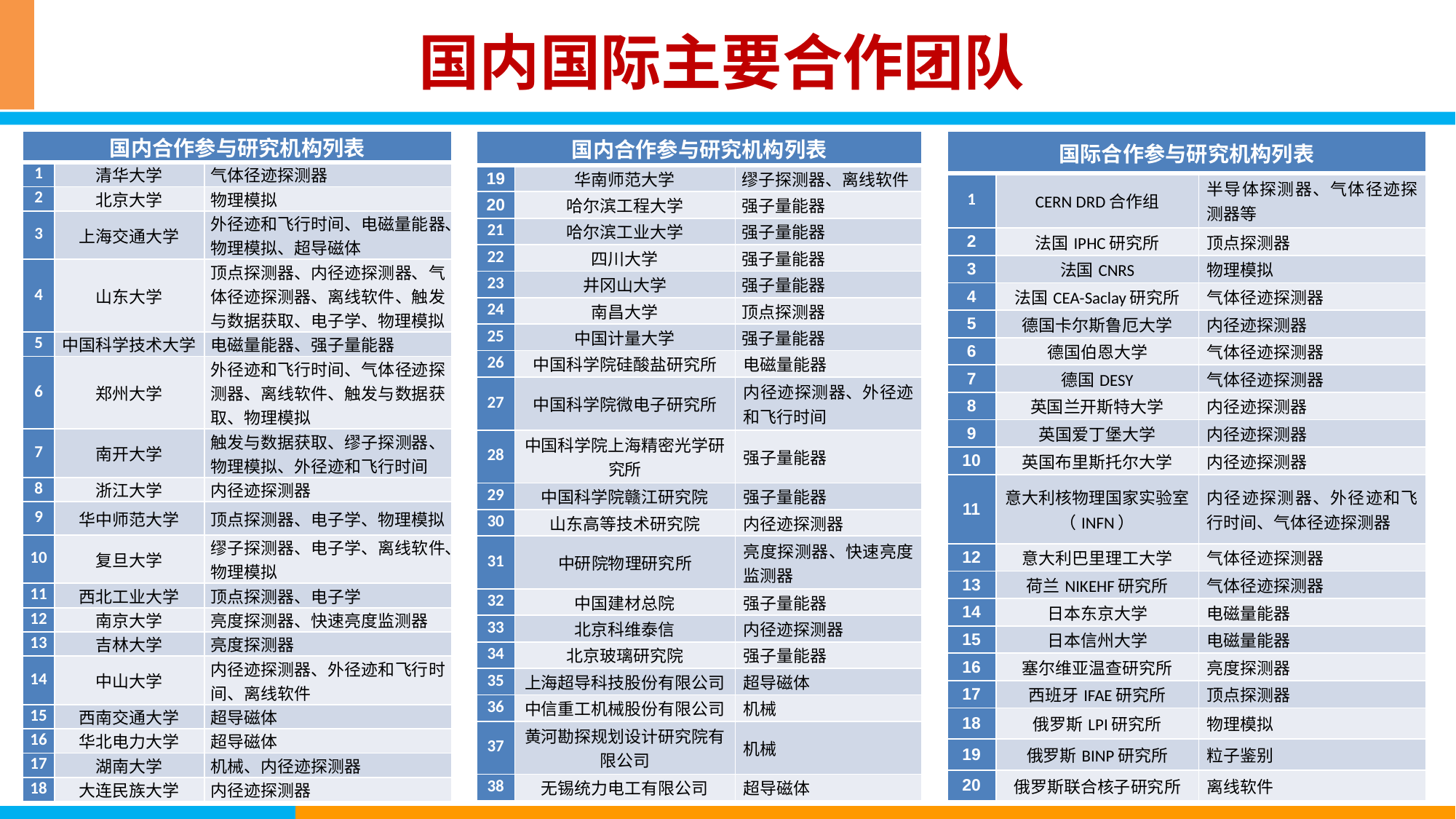

# 国内国际主要合作团队
| 国内合作参与研究机构列表 |  |  |
| --- | --- | --- |
| 1 | 清华大学 | 气体径迹探测器 |
| 2 | 北京大学 | 物理模拟 |
| 3 | 上海交通大学 | 外径迹和飞行时间、电磁量能器、物理模拟、超导磁体 |
| 4 | 山东大学 | 顶点探测器、内径迹探测器、气体径迹探测器、离线软件、触发与数据获取、电子学、物理模拟 |
| 5 | 中国科学技术大学 | 电磁量能器、强子量能器 |
| 6 | 郑州大学 | 外径迹和飞行时间、气体径迹探测器、离线软件、触发与数据获取、物理模拟 |
| 7 | 南开大学 | 触发与数据获取、缪子探测器、物理模拟、外径迹和飞行时间 |
| 8 | 浙江大学 | 内径迹探测器 |
| 9 | 华中师范大学 | 顶点探测器、电子学、物理模拟 |
| 10 | 复旦大学 | 缪子探测器、电子学、离线软件、物理模拟 |
| 11 | 西北工业大学 | 顶点探测器、电子学 |
| 12 | 南京大学 | 亮度探测器、快速亮度监测器 |
| 13 | 吉林大学 | 亮度探测器 |
| 14 | 中山大学 | 内径迹探测器、外径迹和飞行时间、离线软件 |
| 15 | 西南交通大学 | 超导磁体 |
| 16 | 华北电力大学 | 超导磁体 |
| 17 | 湖南大学 | 机械、内径迹探测器 |
| 18 | 大连民族大学 | 内径迹探测器 |
| 国际合作参与研究机构列表 |  |  |
| --- | --- | --- |
| 1 | CERN DRD合作组 | 半导体探测器、气体径迹探测器等 |
| 2 | 法国IPHC研究所 | 顶点探测器 |
| 3 | 法国CNRS | 物理模拟 |
| 4 | 法国CEA-Saclay研究所 | 气体径迹探测器 |
| 5 | 德国卡尔斯鲁厄大学 | 内径迹探测器 |
| 6 | 德国伯恩大学 | 气体径迹探测器 |
| 7 | 德国DESY | 气体径迹探测器 |
| 8 | 英国兰开斯特大学 | 内径迹探测器 |
| 9 | 英国爱丁堡大学 | 内径迹探测器 |
| 10 | 英国布里斯托尔大学 | 内径迹探测器 |
| 11 | 意大利核物理国家实验室（INFN） | 内径迹探测器、外径迹和飞行时间、气体径迹探测器 |
| 12 | 意大利巴里理工大学 | 气体径迹探测器 |
| 13 | 荷兰NIKEHF研究所 | 气体径迹探测器 |
| 14 | 日本东京大学 | 电磁量能器 |
| 15 | 日本信州大学 | 电磁量能器 |
| 16 | 塞尔维亚温查研究所 | 亮度探测器 |
| 17 | 西班牙IFAE研究所 | 顶点探测器 |
| 18 | 俄罗斯LPI研究所 | 物理模拟 |
| 19 | 俄罗斯BINP研究所 | 粒子鉴别 |
| 20 | 俄罗斯联合核子研究所 | 离线软件 |
| 国内合作参与研究机构列表 |  |  |
| --- | --- | --- |
| 19 | 华南师范大学 | 缪子探测器、离线软件 |
| 20 | 哈尔滨工程大学 | 强子量能器 |
| 21 | 哈尔滨工业大学 | 强子量能器 |
| 22 | 四川大学 | 强子量能器 |
| 23 | 井冈山大学 | 强子量能器 |
| 24 | 南昌大学 | 顶点探测器 |
| 25 | 中国计量大学 | 强子量能器 |
| 26 | 中国科学院硅酸盐研究所 | 电磁量能器 |
| 27 | 中国科学院微电子研究所 | 内径迹探测器、外径迹和飞行时间 |
| 28 | 中国科学院上海精密光学研究所 | 强子量能器 |
| 29 | 中国科学院赣江研究院 | 强子量能器 |
| 30 | 山东高等技术研究院 | 内径迹探测器 |
| 31 | 中研院物理研究所 | 亮度探测器、快速亮度监测器 |
| 32 | 中国建材总院 | 强子量能器 |
| 33 | 北京科维泰信 | 内径迹探测器 |
| 34 | 北京玻璃研究院 | 强子量能器 |
| 35 | 上海超导科技股份有限公司 | 超导磁体 |
| 36 | 中信重工机械股份有限公司 | 机械 |
| 37 | 黄河勘探规划设计研究院有限公司 | 机械 |
| 38 | 无锡统力电工有限公司 | 超导磁体 |
19